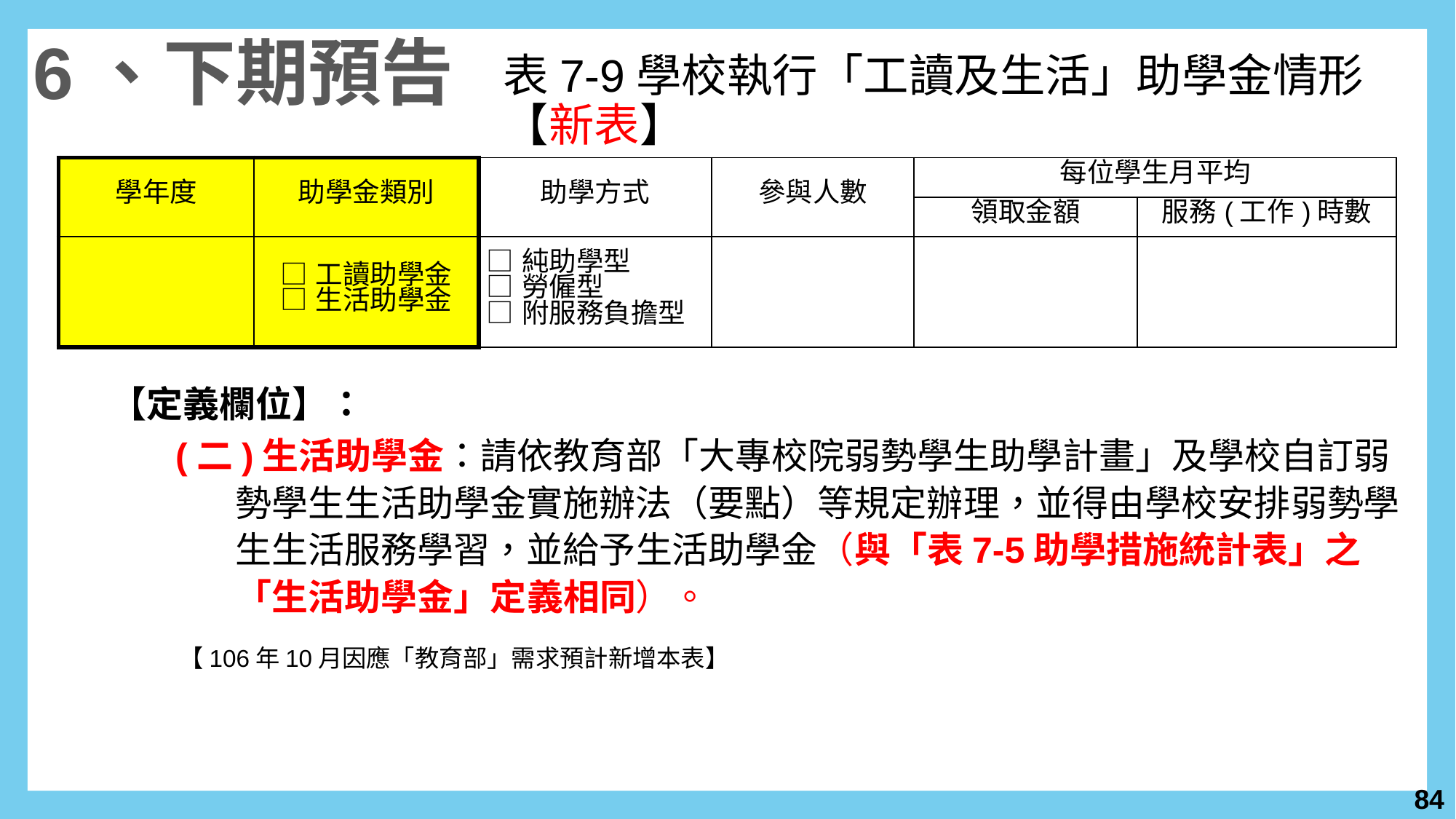

6、下期預告
表7-9學校執行「工讀及生活」助學金情形
【新表】

| 學年度 | 助學金類別 | 助學方式 | 參與人數 | 每位學生月平均 |  |
| --- | --- | --- | --- | --- | --- |
|  |  |  |  | 領取金額 | 服務(工作)時數 |
|  | □工讀助學金 □生活助學金 | □純助學型 □勞僱型 □附服務負擔型 |  |  |  |
【定義欄位】：
(二)生活助學金：請依教育部「大專校院弱勢學生助學計畫」及學校自訂弱勢學生生活助學金實施辦法（要點）等規定辦理，並得由學校安排弱勢學生生活服務學習，並給予生活助學金（與「表7-5助學措施統計表」之「生活助學金」定義相同）。
【106年10月因應「教育部」需求預計新增本表】

84